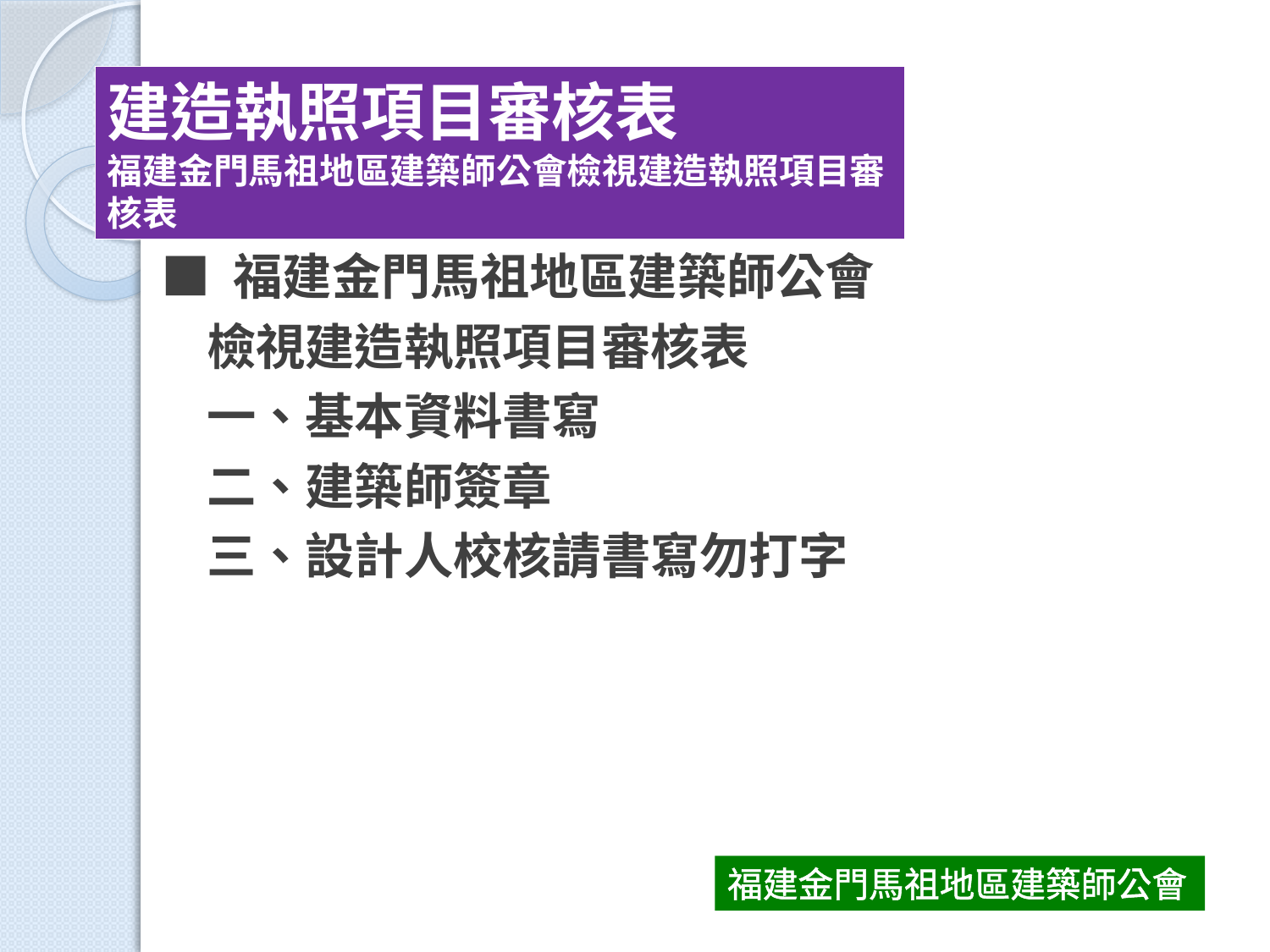

建造執照項目審核表
福建金門馬祖地區建築師公會檢視建造執照項目審核表
■ 福建金門馬祖地區建築師公會
   檢視建造執照項目審核表
   一、基本資料書寫
   二、建築師簽章
   三、設計人校核請書寫勿打字
福建金門馬祖地區建築師公會